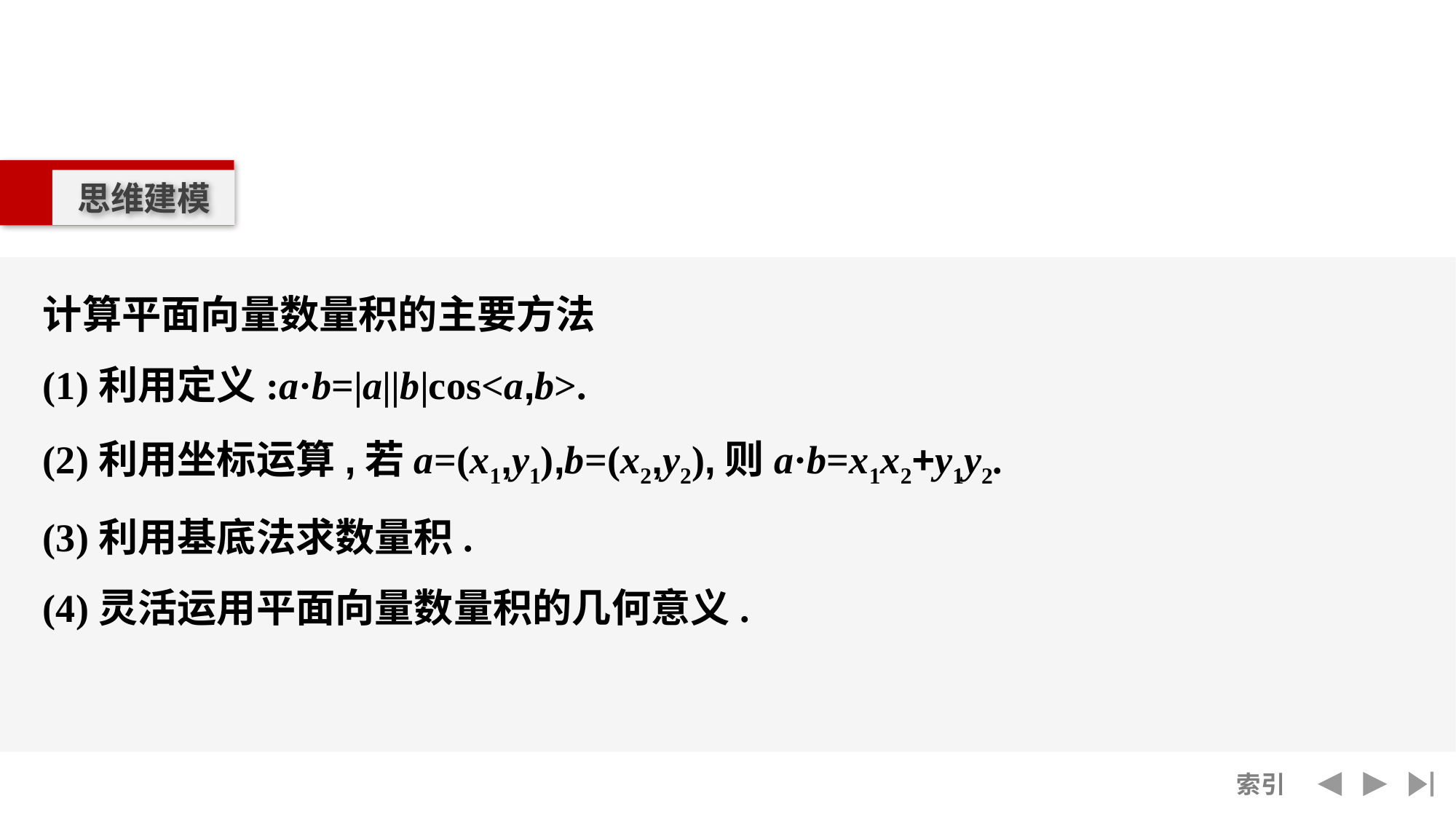

思维建模

计算平面向量数量积的主要方法
(1)利用定义:a·b=|a||b|cos<a,b>.
(2)利用坐标运算,若a=(x1,y1),b=(x2,y2),则a·b=x1x2+y1y2.
(3)利用基底法求数量积.
(4)灵活运用平面向量数量积的几何意义.